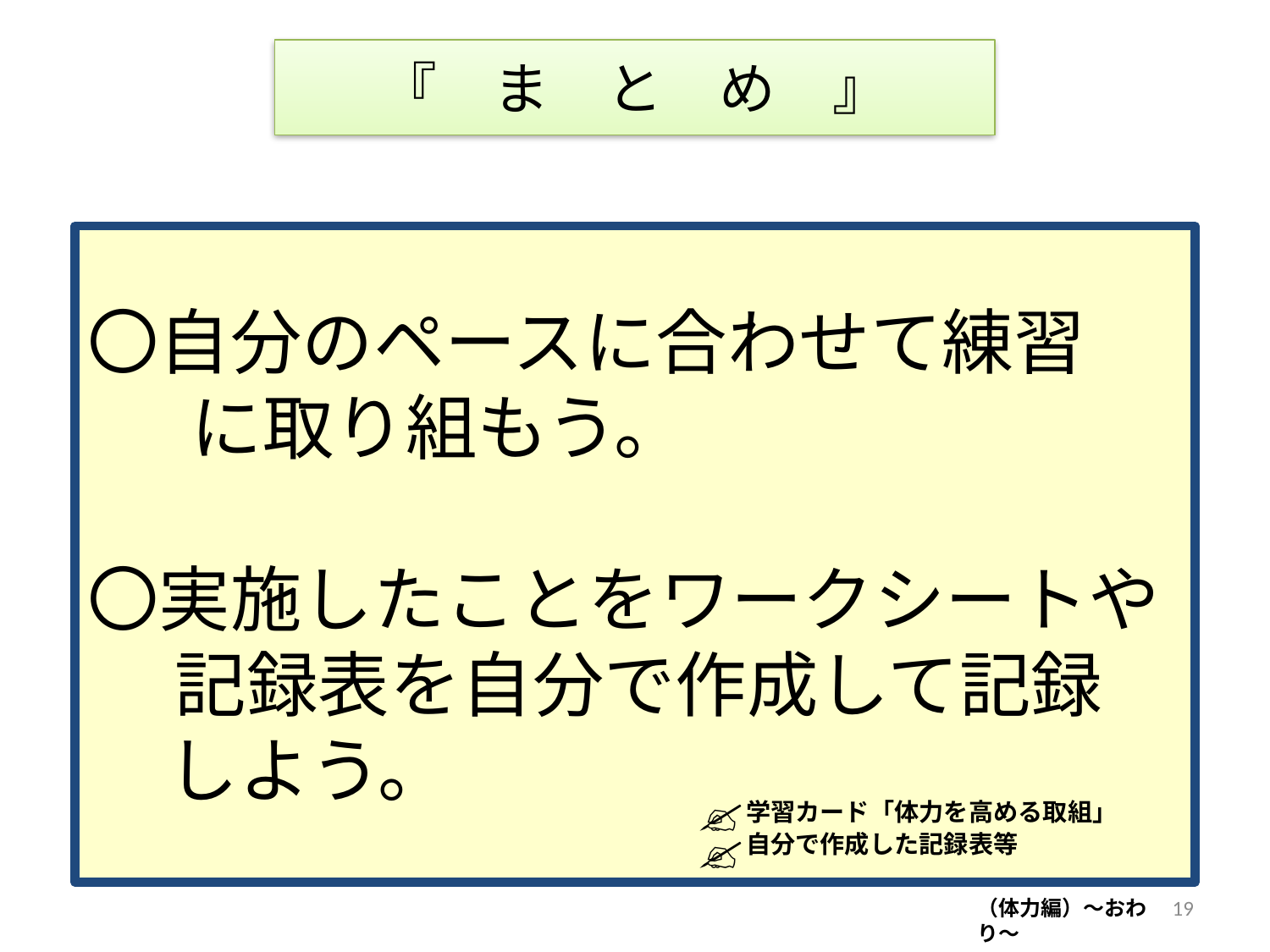

『　ま　と　め　』
〇自分のペースに合わせて練習
　  に取り組もう。

〇実施したことをワークシートや
　 記録表を自分で作成して記録
    しよう。
✍
学習カード「体力を高める取組」
✍
自分で作成した記録表等
19
（体力編）～おわり～